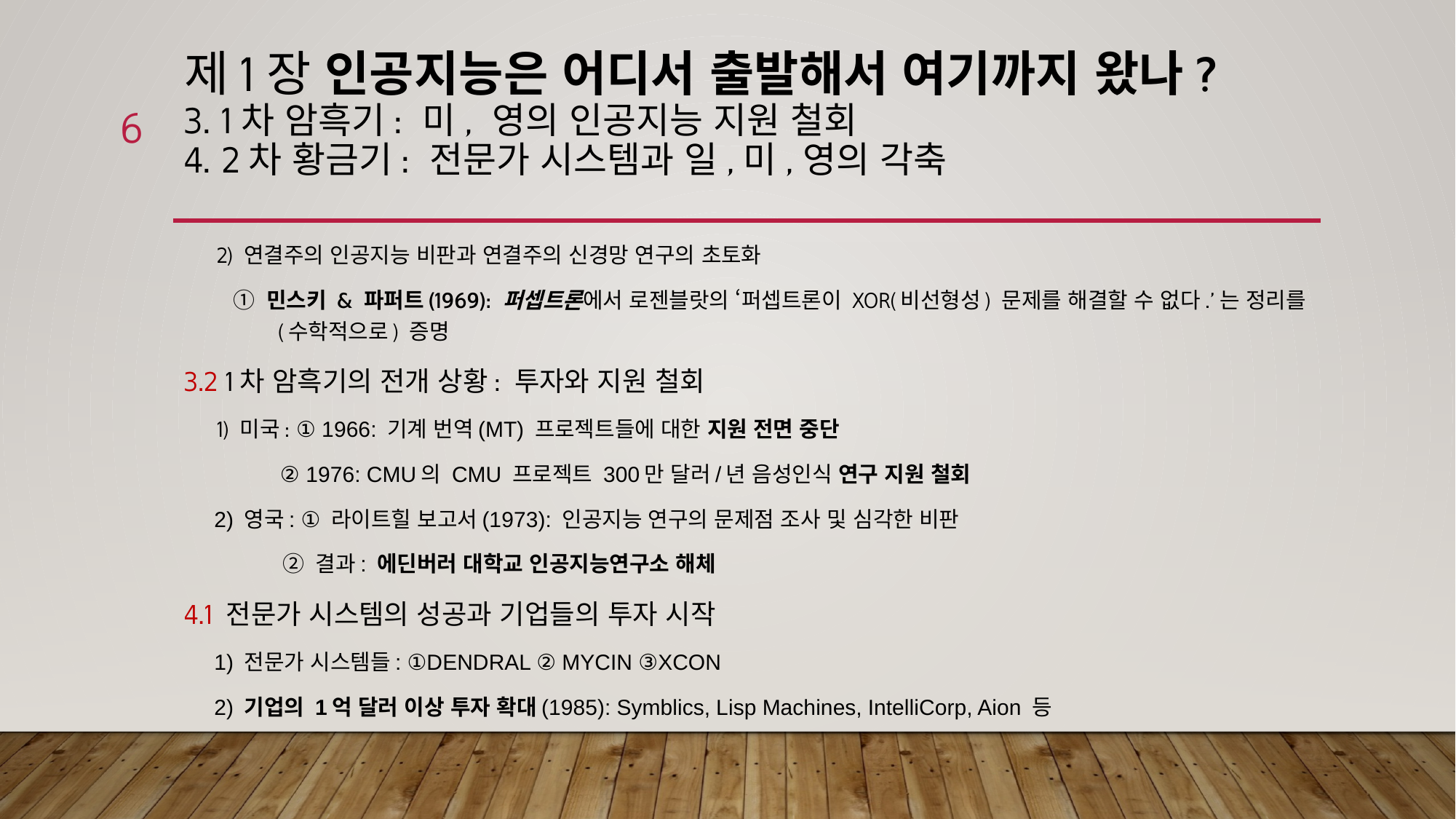

# 제1장 인공지능은 어디서 출발해서 여기까지 왔나? 3. 1차 암흑기: 미, 영의 인공지능 지원 철회 4. 2차 황금기: 전문가 시스템과 일,미,영의 각축
6
     2) 연결주의 인공지능 비판과 연결주의 신경망 연구의 초토화
        ① 민스키 & 파퍼트(1969): 퍼셉트론에서 로젠블랏의 ‘퍼셉트론이 XOR(비선형성) 문제를 해결할 수 없다.’는 정리를 (수학적으로) 증명
3.2 1차 암흑기의 전개 상황: 투자와 지원 철회
     1) 미국: ① 1966: 기계 번역(MT) 프로젝트들에 대한 지원 전면 중단
                ② 1976: CMU의 CMU 프로젝트 300만 달러/년 음성인식 연구 지원 철회
     2) 영국: ① 라이트힐 보고서(1973): 인공지능 연구의 문제점 조사 및 심각한 비판
                ② 결과: 에딘버러 대학교 인공지능연구소 해체
4.1 전문가 시스템의 성공과 기업들의 투자 시작
     1) 전문가 시스템들: ①DENDRAL ② MYCIN ③XCON
     2) 기업의 1억 달러 이상 투자 확대(1985): Symblics, Lisp Machines, IntelliCorp, Aion 등